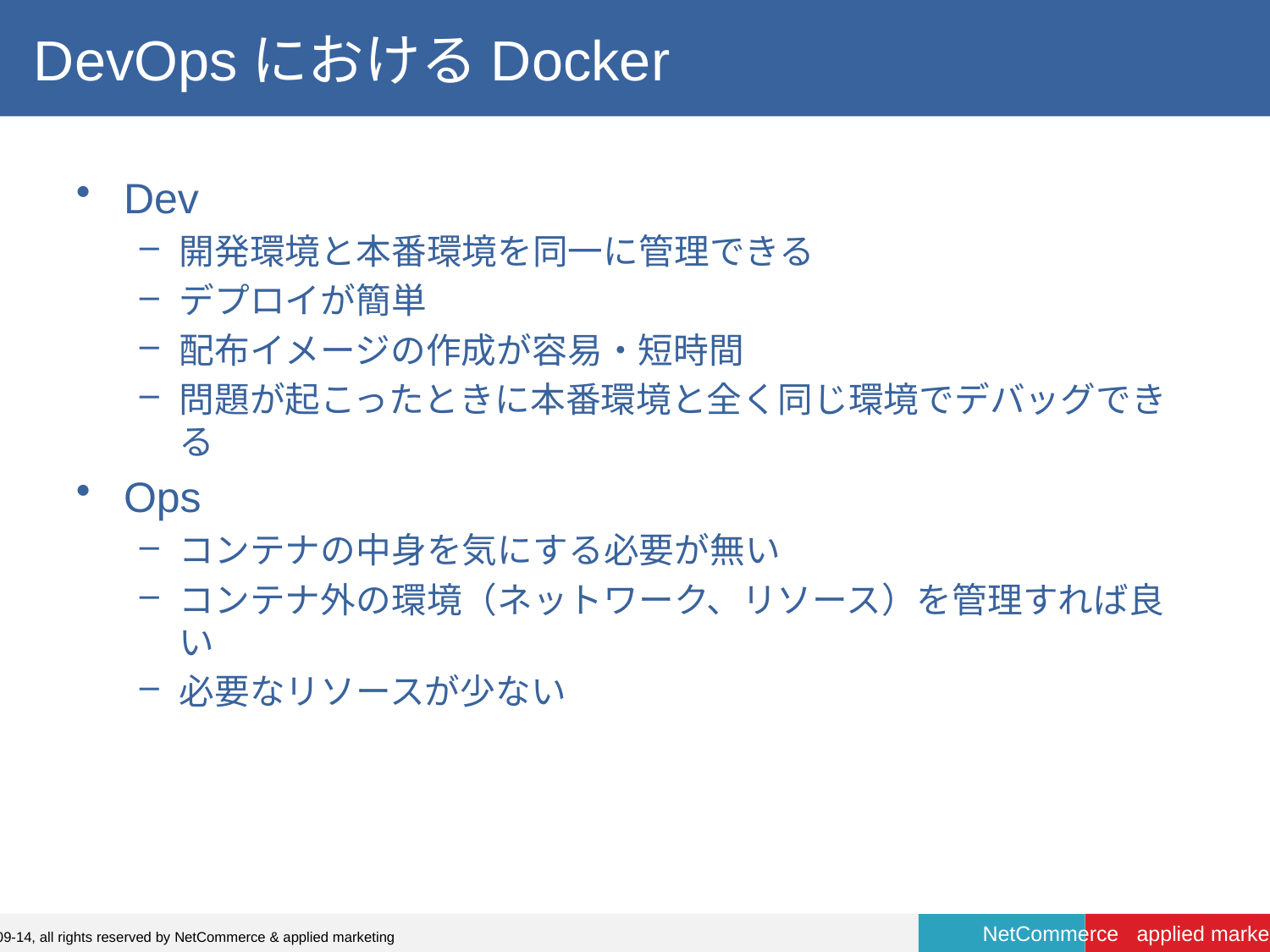

# DevOpsにおけるDocker
Dev
開発環境と本番環境を同一に管理できる
デプロイが簡単
配布イメージの作成が容易・短時間
問題が起こったときに本番環境と全く同じ環境でデバッグできる
Ops
コンテナの中身を気にする必要が無い
コンテナ外の環境（ネットワーク、リソース）を管理すれば良い
必要なリソースが少ない